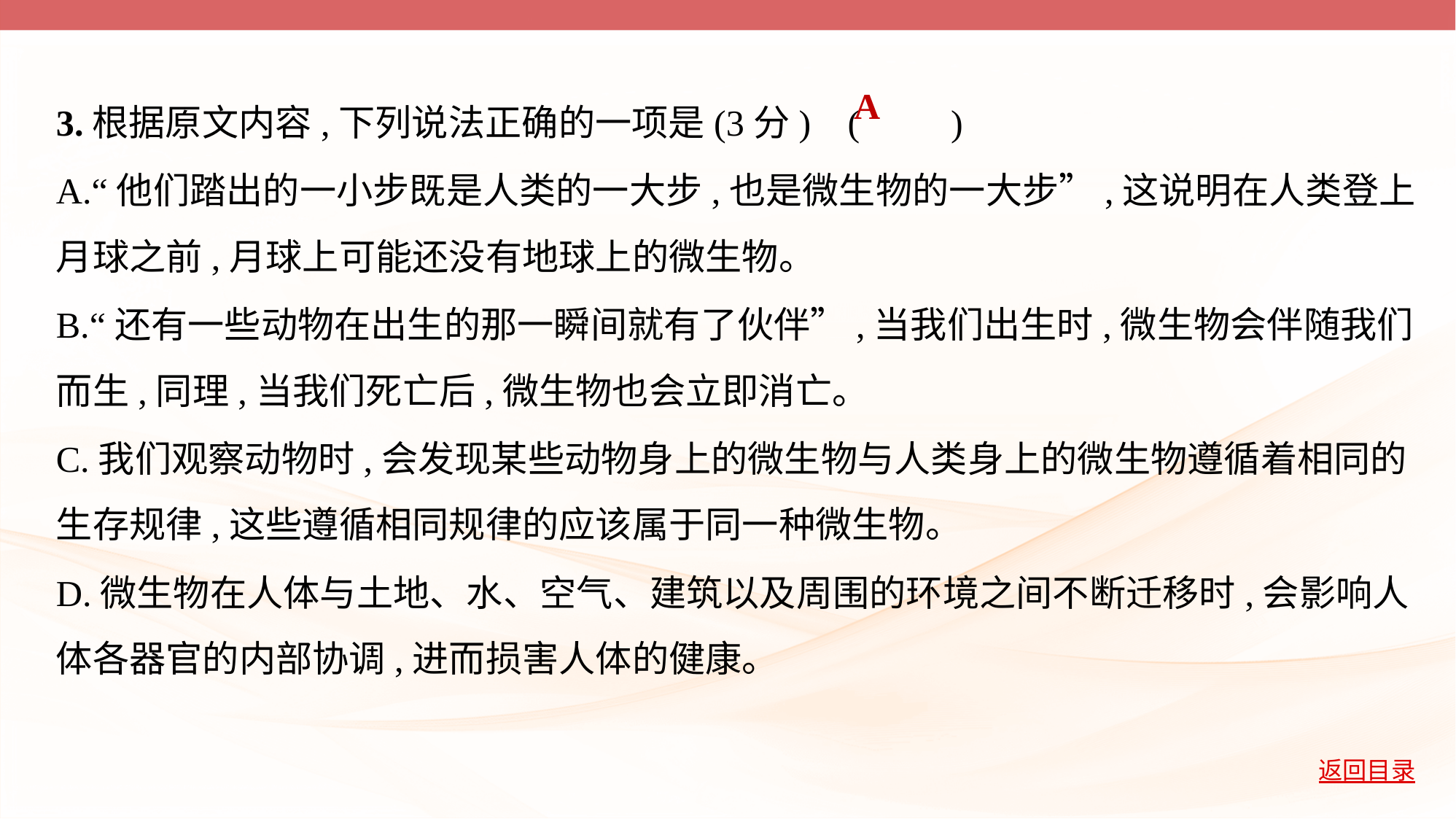

3.根据原文内容,下列说法正确的一项是(3分) (          )
A.“他们踏出的一小步既是人类的一大步,也是微生物的一大步”,这说明在人类登上
月球之前,月球上可能还没有地球上的微生物。
B.“还有一些动物在出生的那一瞬间就有了伙伴”,当我们出生时,微生物会伴随我们
而生,同理,当我们死亡后,微生物也会立即消亡。
C.我们观察动物时,会发现某些动物身上的微生物与人类身上的微生物遵循着相同的
生存规律,这些遵循相同规律的应该属于同一种微生物。
D.微生物在人体与土地、水、空气、建筑以及周围的环境之间不断迁移时,会影响人
体各器官的内部协调,进而损害人体的健康。
A